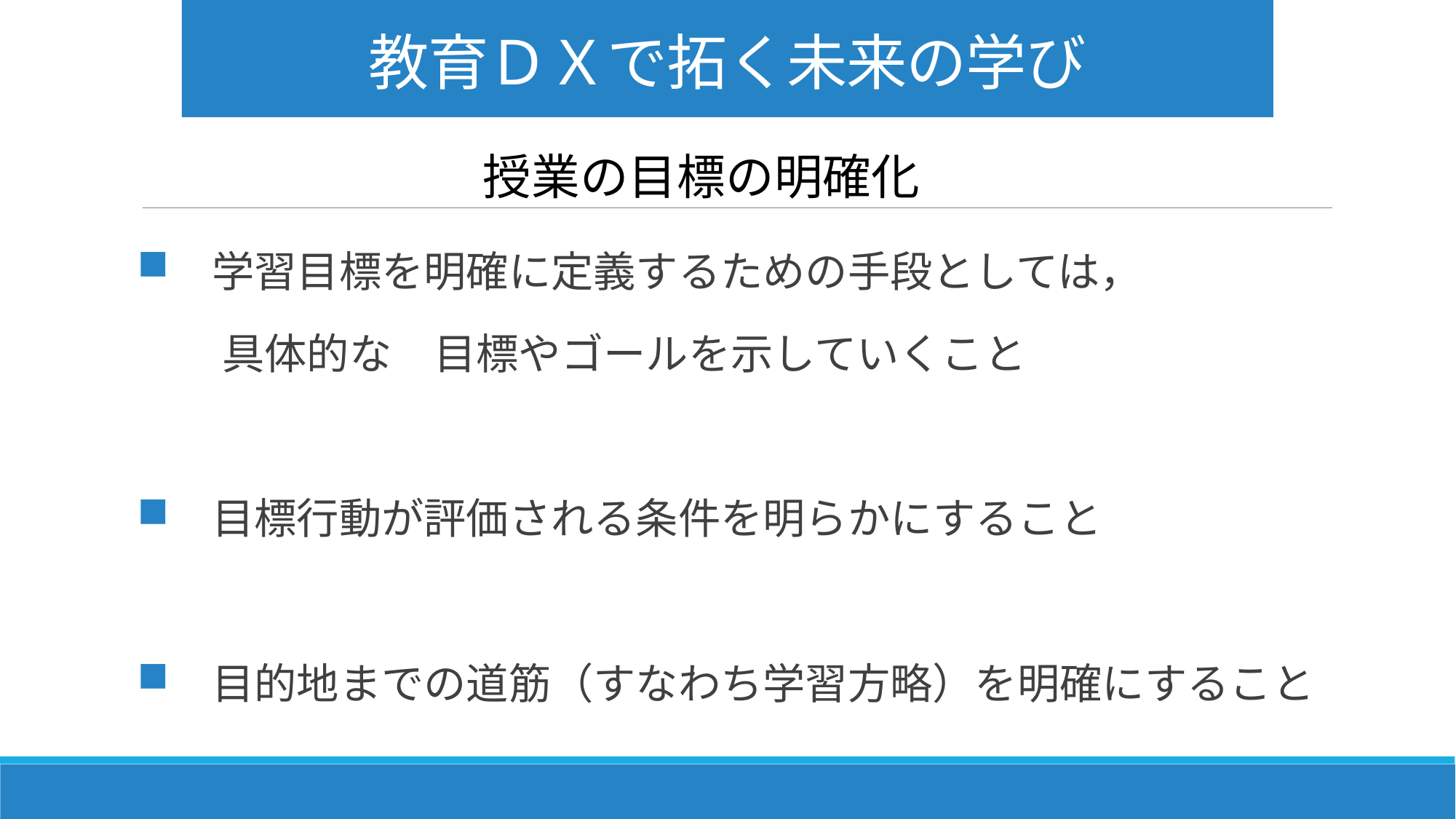

# 教育ＤＸで拓く未来の学び
授業の目標の明確化
　学習目標を明確に定義するための手段としては，
　　具体的な　目標やゴールを示していくこと

　目標行動が評価される条件を明らかにすること

　目的地までの道筋（すなわち学習方略）を明確にすること